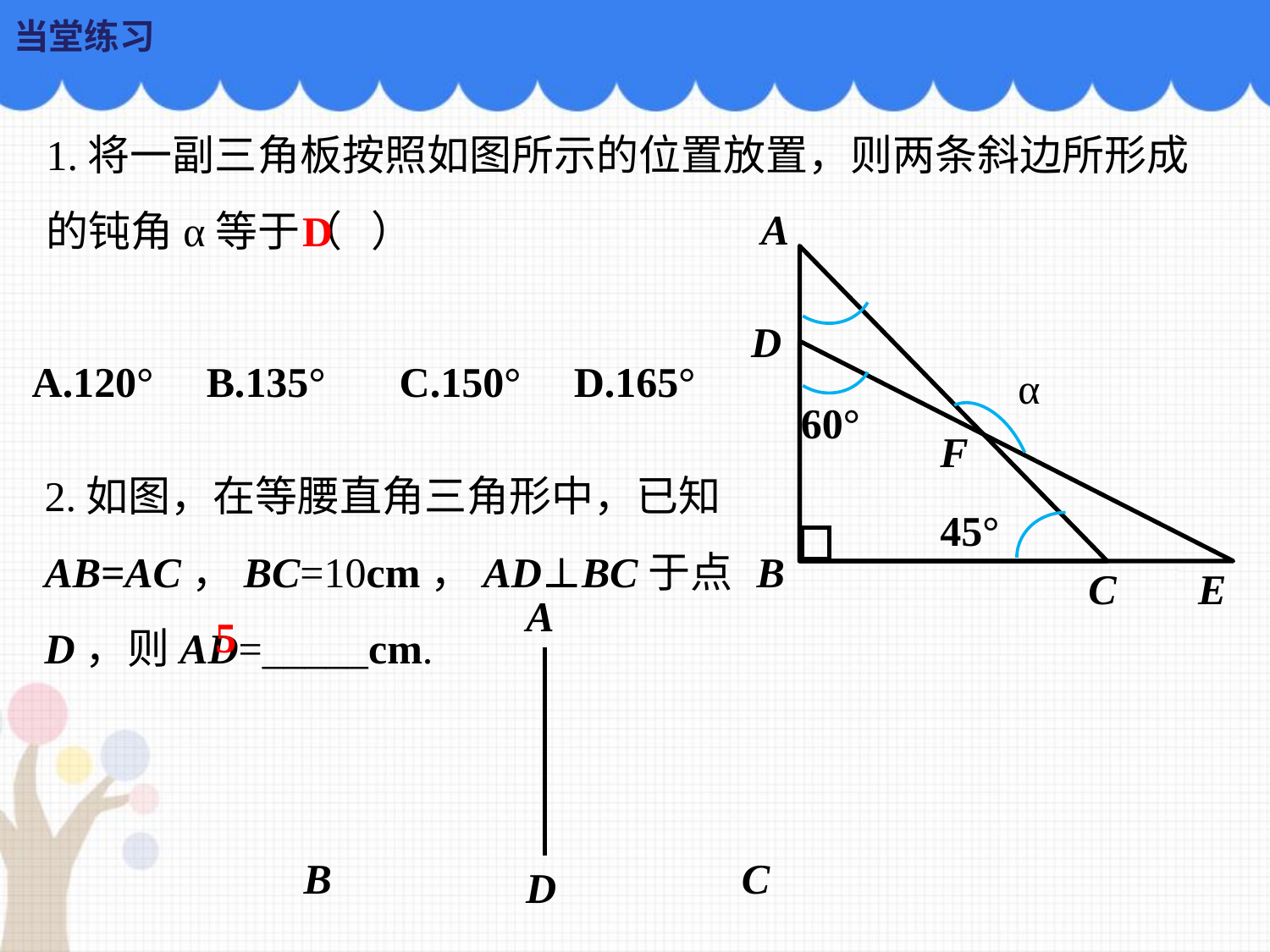

当堂练习
1.将一副三角板按照如图所示的位置放置，则两条斜边所形成的钝角α等于（   ）
A

D

α
60°

F
45°

B
C
E
D
A.120°     B.135°       C.150°     D.165°
2.如图，在等腰直角三角形中，已知AB=AC，BC=10cm，AD⊥BC于点D，则AD=_____cm.
A
5

B
C
D